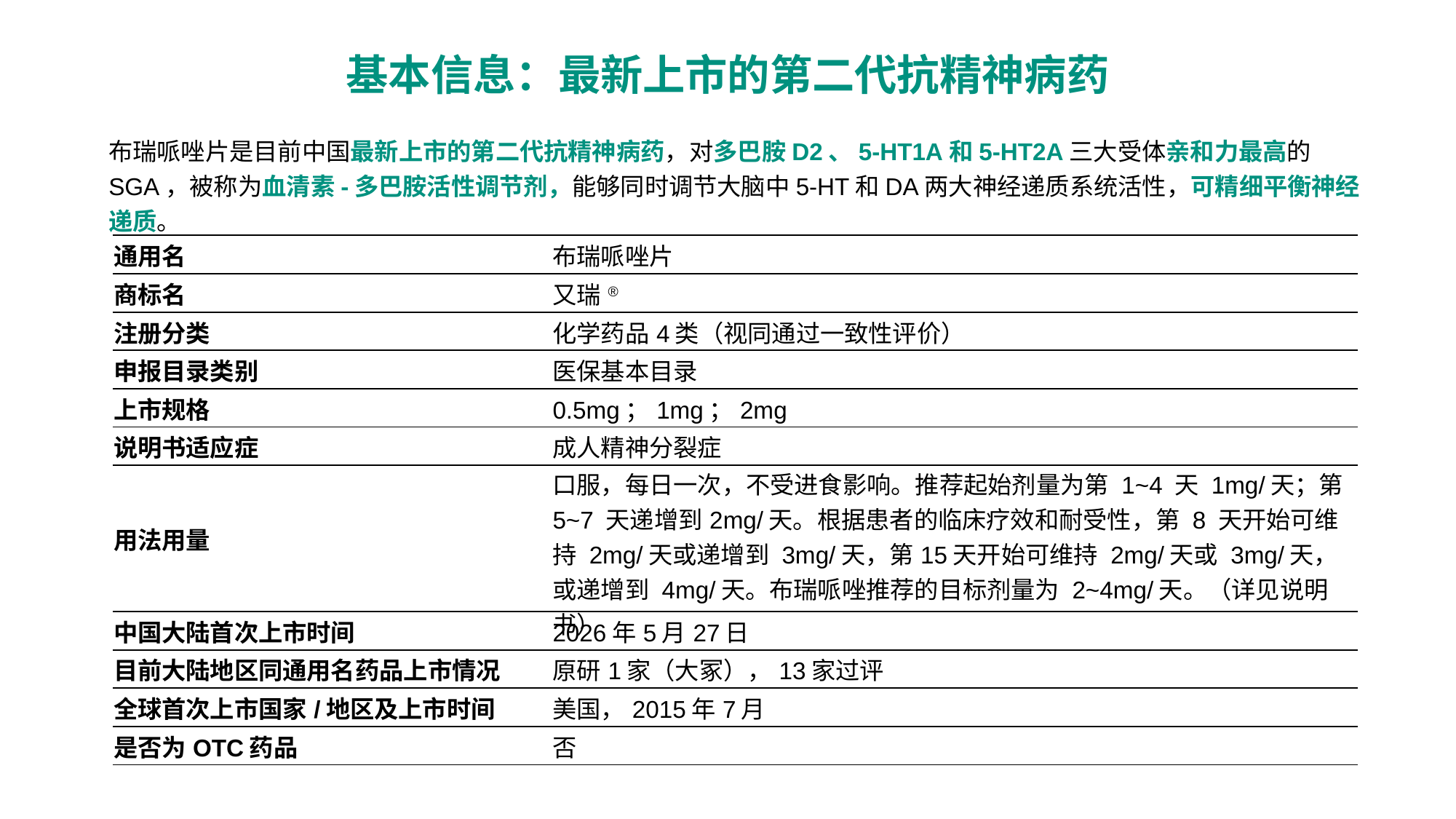

基本信息：最新上市的第二代抗精神病药
布瑞哌唑片是目前中国最新上市的第二代抗精神病药，对多巴胺D2、5-HT1A和5-HT2A三大受体亲和力最高的SGA，被称为血清素-多巴胺活性调节剂，能够同时调节大脑中5-HT和DA两大神经递质系统活性，可精细平衡神经递质。
| 通用名 | 布瑞哌唑片 |
| --- | --- |
| 商标名 | 又瑞® |
| 注册分类 | 化学药品4类（视同通过一致性评价） |
| 申报目录类别 | 医保基本目录 |
| 上市规格 | 0.5mg；1mg；2mg |
| 说明书适应症 | 成人精神分裂症 |
| 用法用量 | 口服，每日一次，不受进食影响。推荐起始剂量为第 1~4 天 1mg/天；第 5~7 天递增到2mg/天。根据患者的临床疗效和耐受性，第 8 天开始可维持 2mg/天或递增到 3mg/天，第15天开始可维持 2mg/天或 3mg/天，或递增到 4mg/天。布瑞哌唑推荐的目标剂量为 2~4mg/天。（详见说明书） |
| 中国大陆首次上市时间 | 2026年5月27日 |
| 目前大陆地区同通用名药品上市情况 | 原研1家（大冢），13家过评 |
| 全球首次上市国家/地区及上市时间 | 美国，2015年7月 |
| 是否为OTC药品 | 否 |